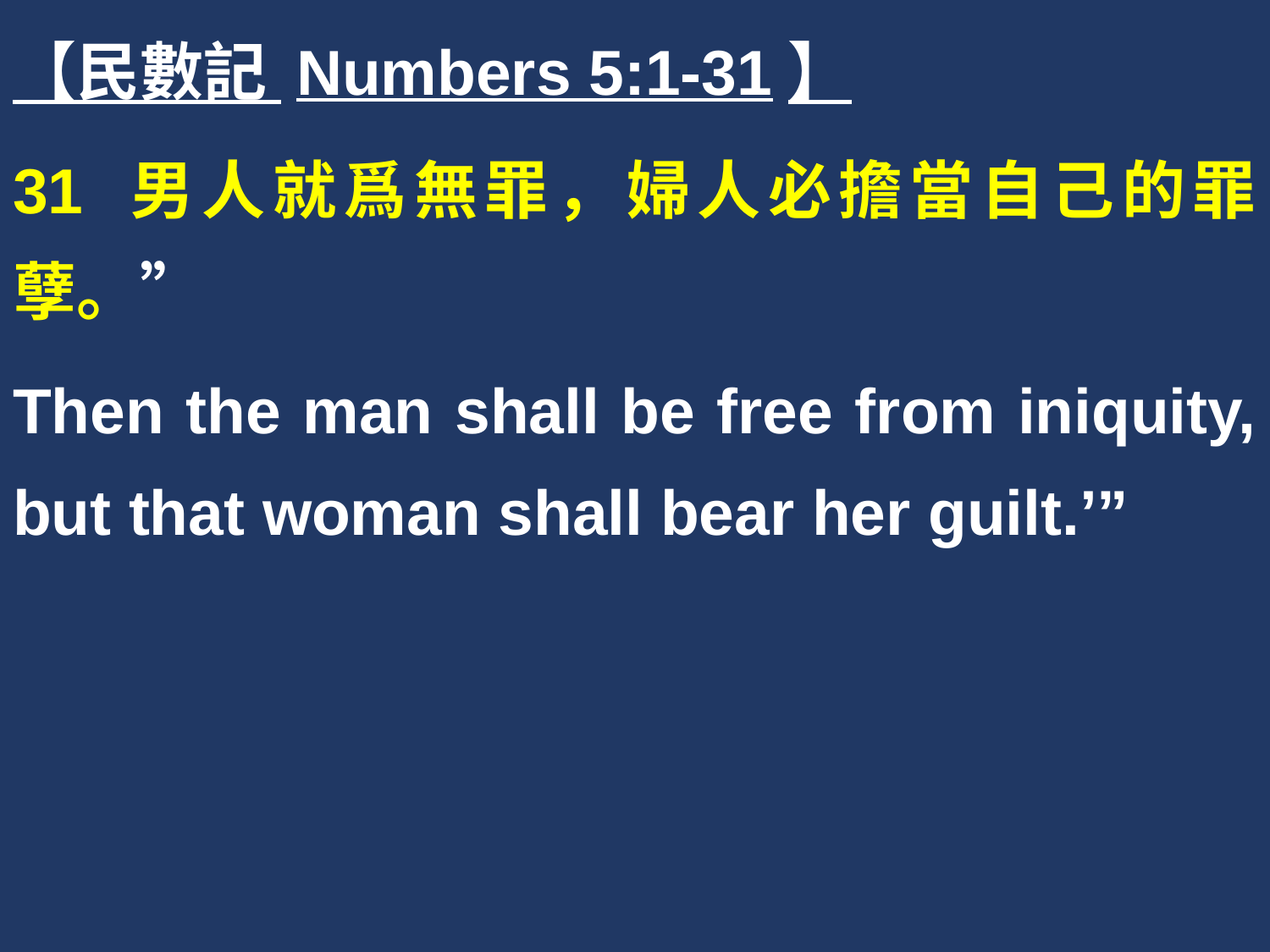

【民數記 Numbers 5:1-31】
31 男人就爲無罪，婦人必擔當自己的罪孽。”
Then the man shall be free from iniquity, but that woman shall bear her guilt.’”